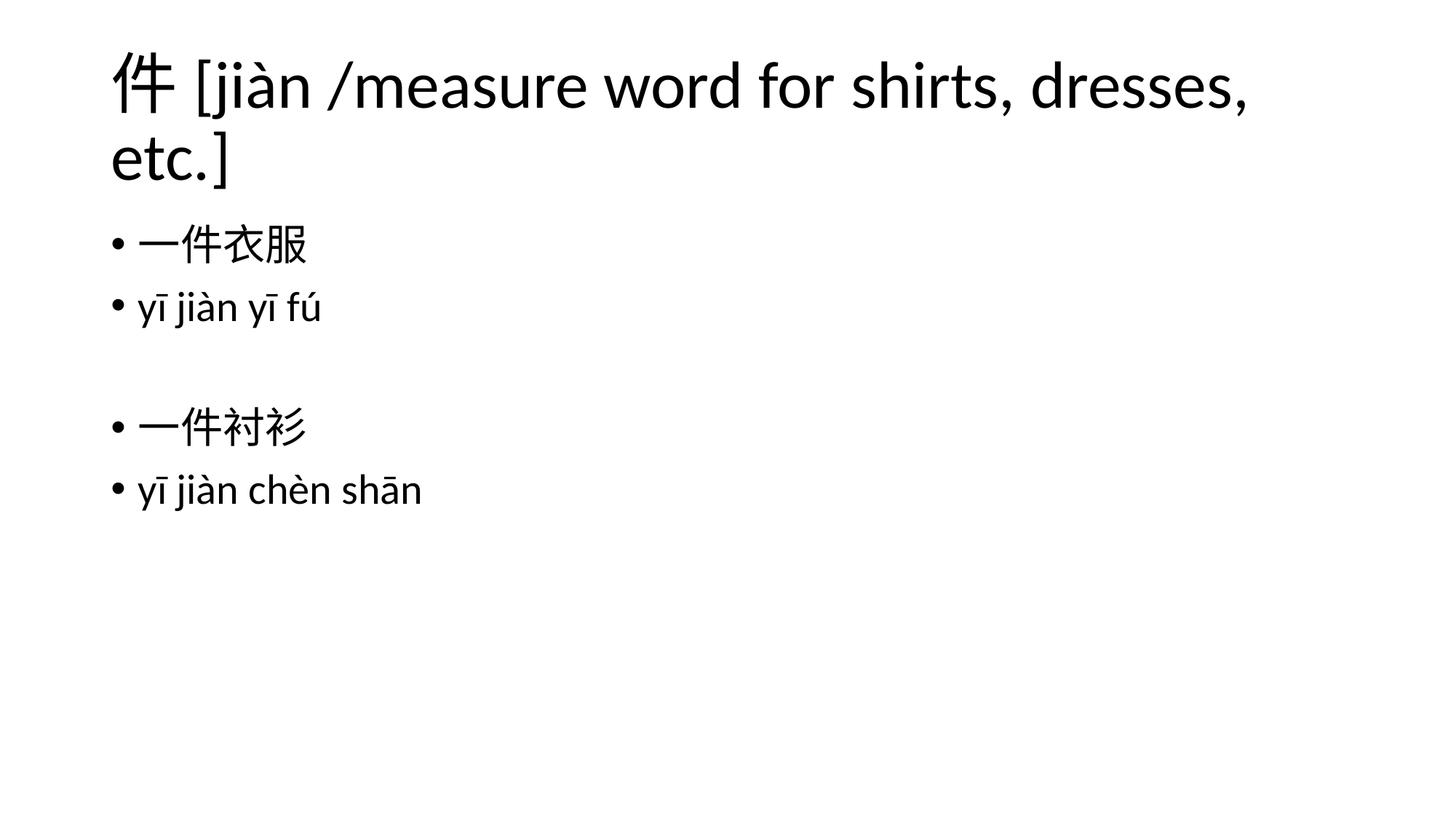

# 件[jiàn /measure word for shirts, dresses, etc.]
一件衣服
yī jiàn yī fú

一件衬衫
yī jiàn chèn shān